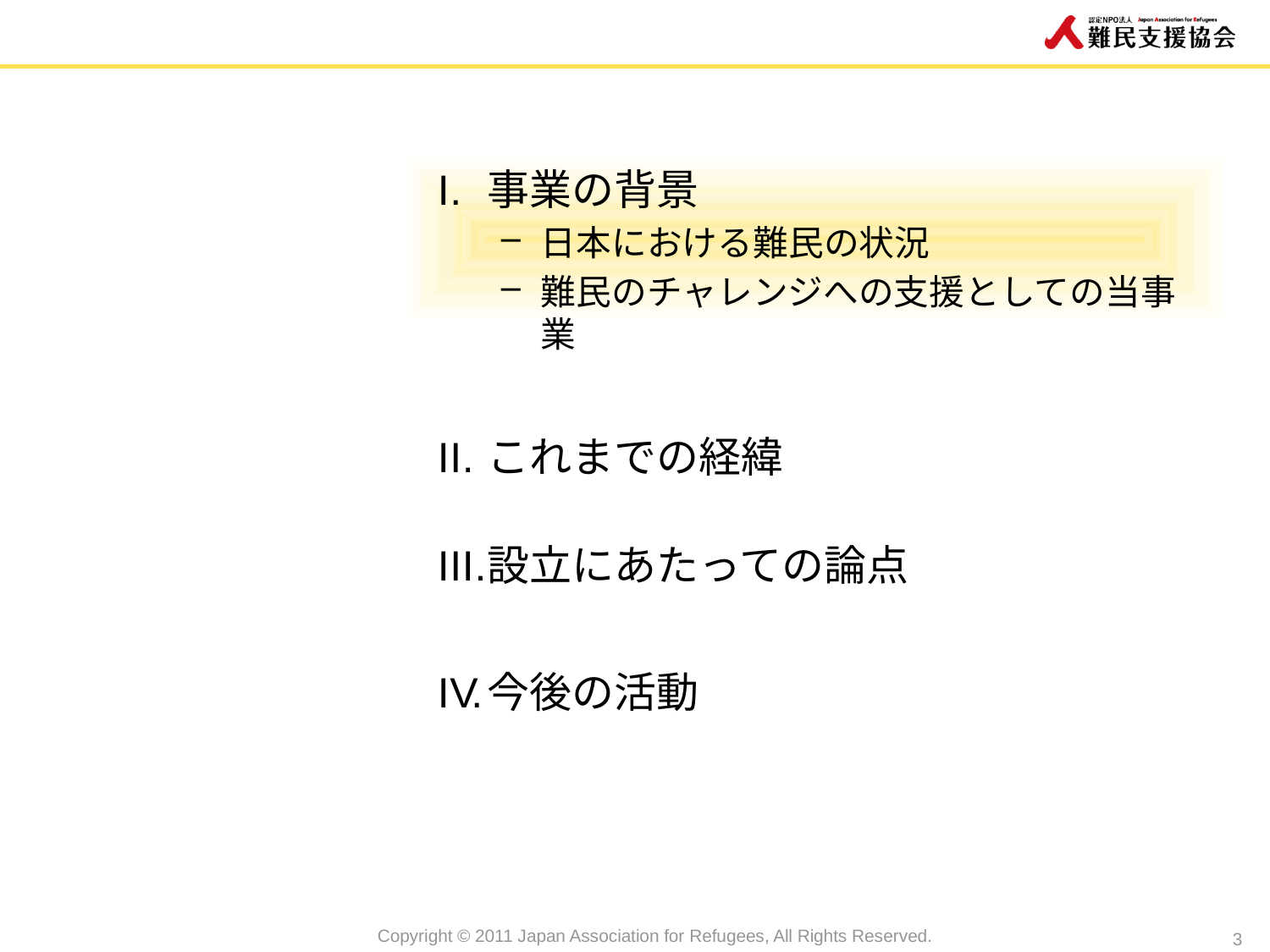

事業の背景
日本における難民の状況
難民のチャレンジへの支援としての当事業

これまでの経緯

設立にあたっての論点

今後の活動
3